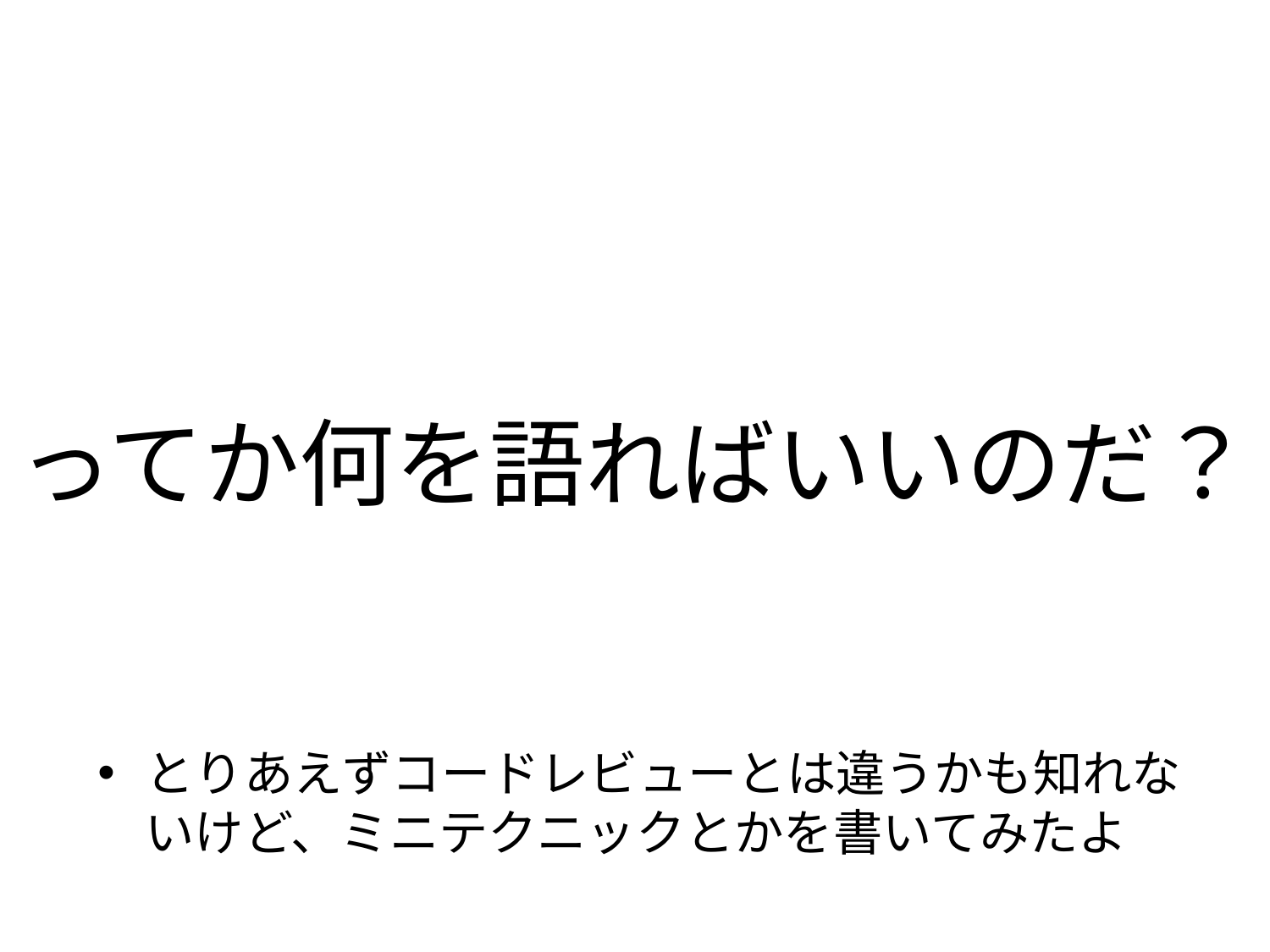

# ってか何を語ればいいのだ？
とりあえずコードレビューとは違うかも知れないけど、ミニテクニックとかを書いてみたよ